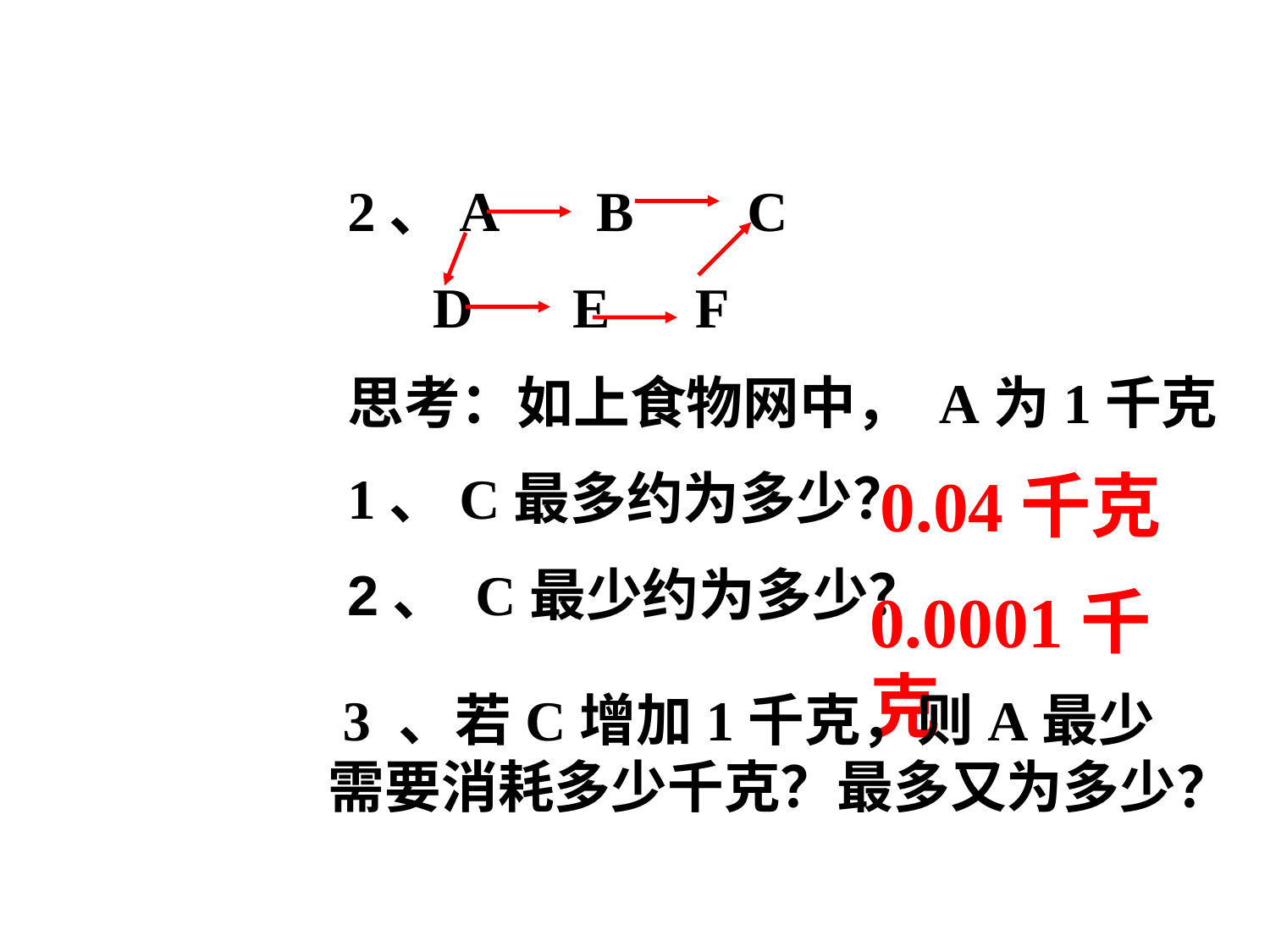

2、A       B        C
      D       E      F
思考：如上食物网中， A为1千克
1、C最多约为多少？
2、 C最少约为多少？

0.04千克
0.0001千克
 3 、若C增加1千克，则A最少需要消耗多少千克？最多又为多少？